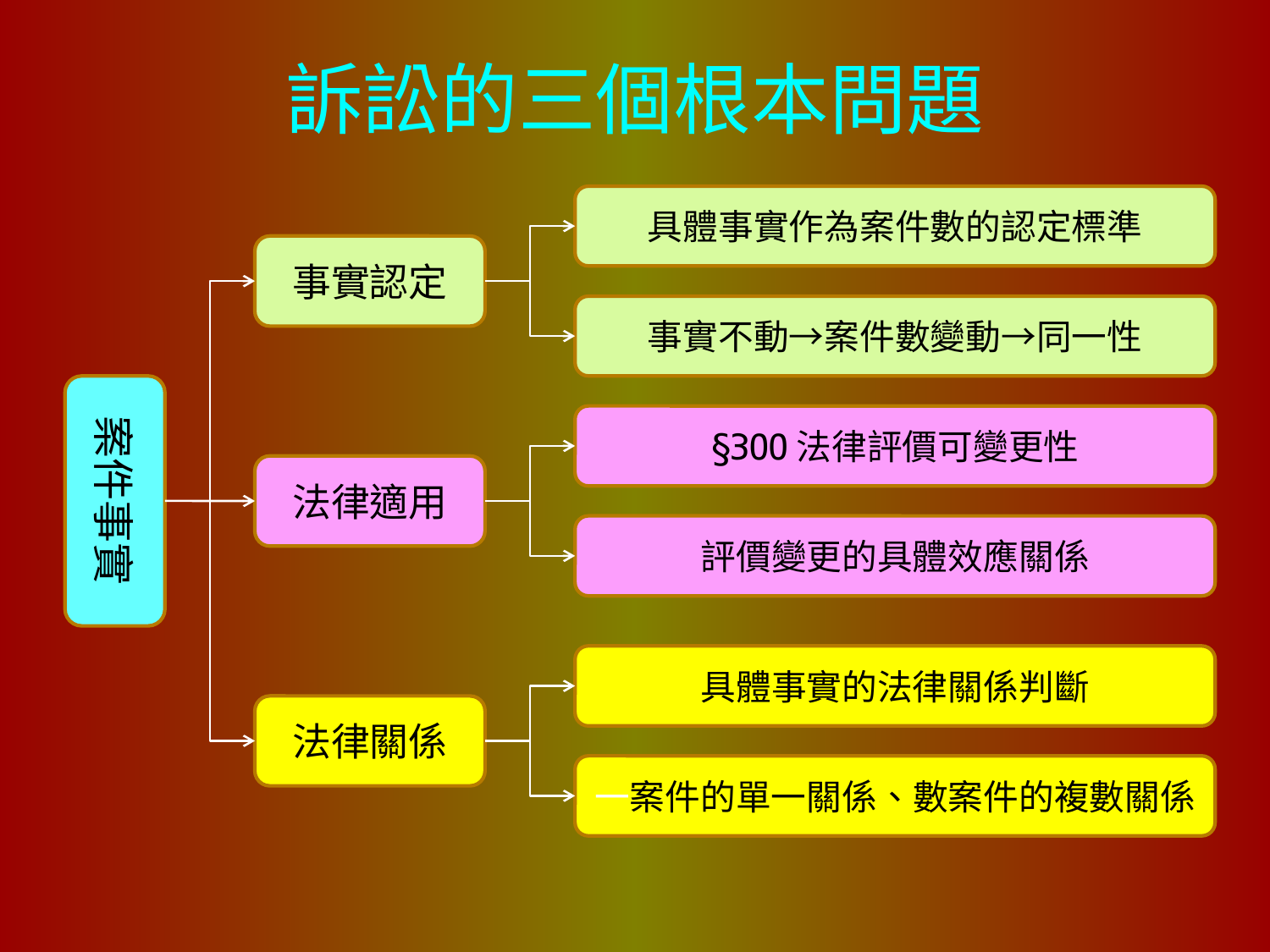

# 訴訟的三個根本問題
具體事實作為案件數的認定標準
事實認定
事實不動→案件數變動→同一性
案件事實
§300法律評價可變更性
法律適用
評價變更的具體效應關係
具體事實的法律關係判斷
法律關係
一案件的單一關係、數案件的複數關係